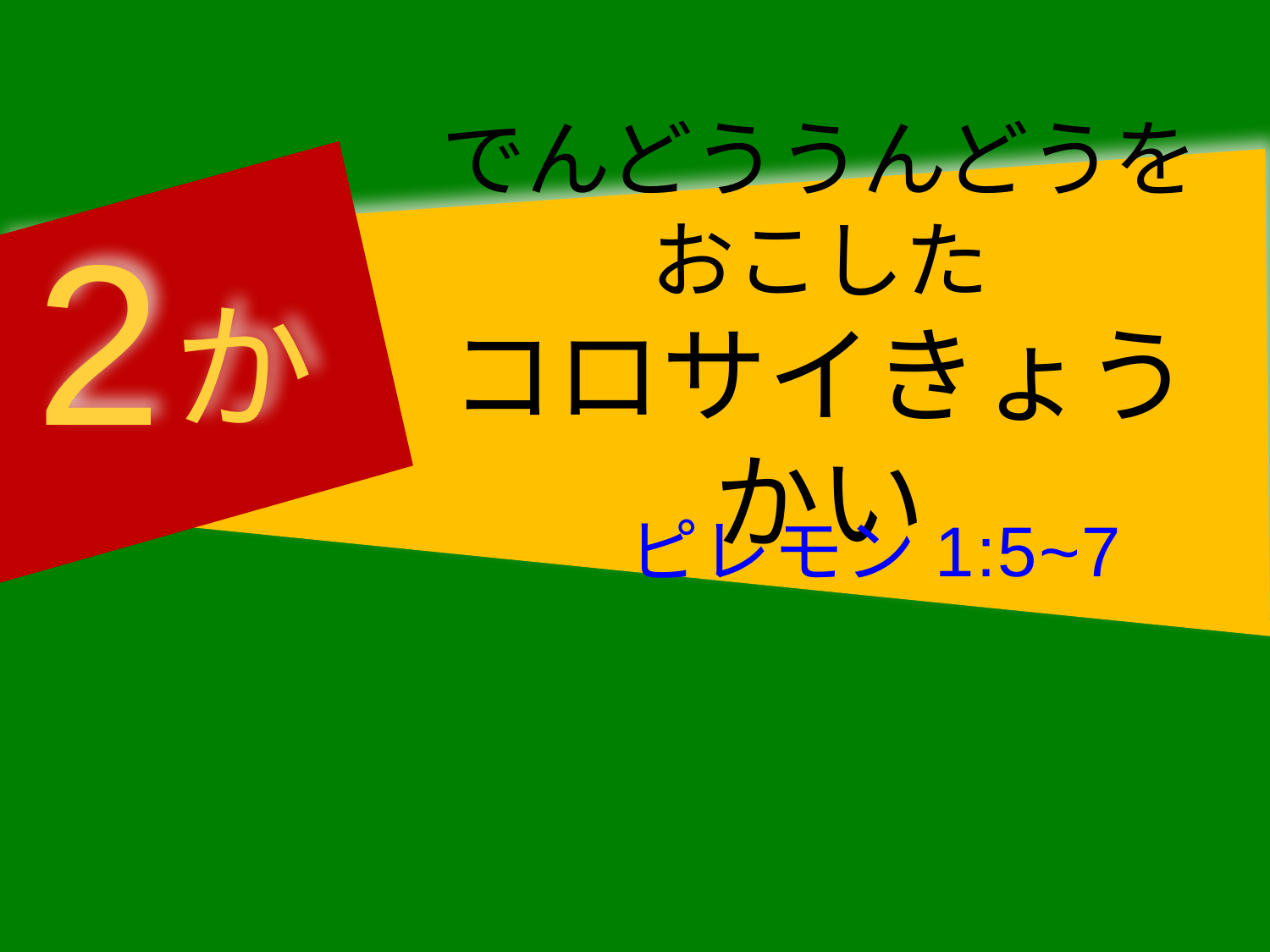

2
# でんどううんどうを おこした コロサイきょうかい
か
ピレモン1:5~7